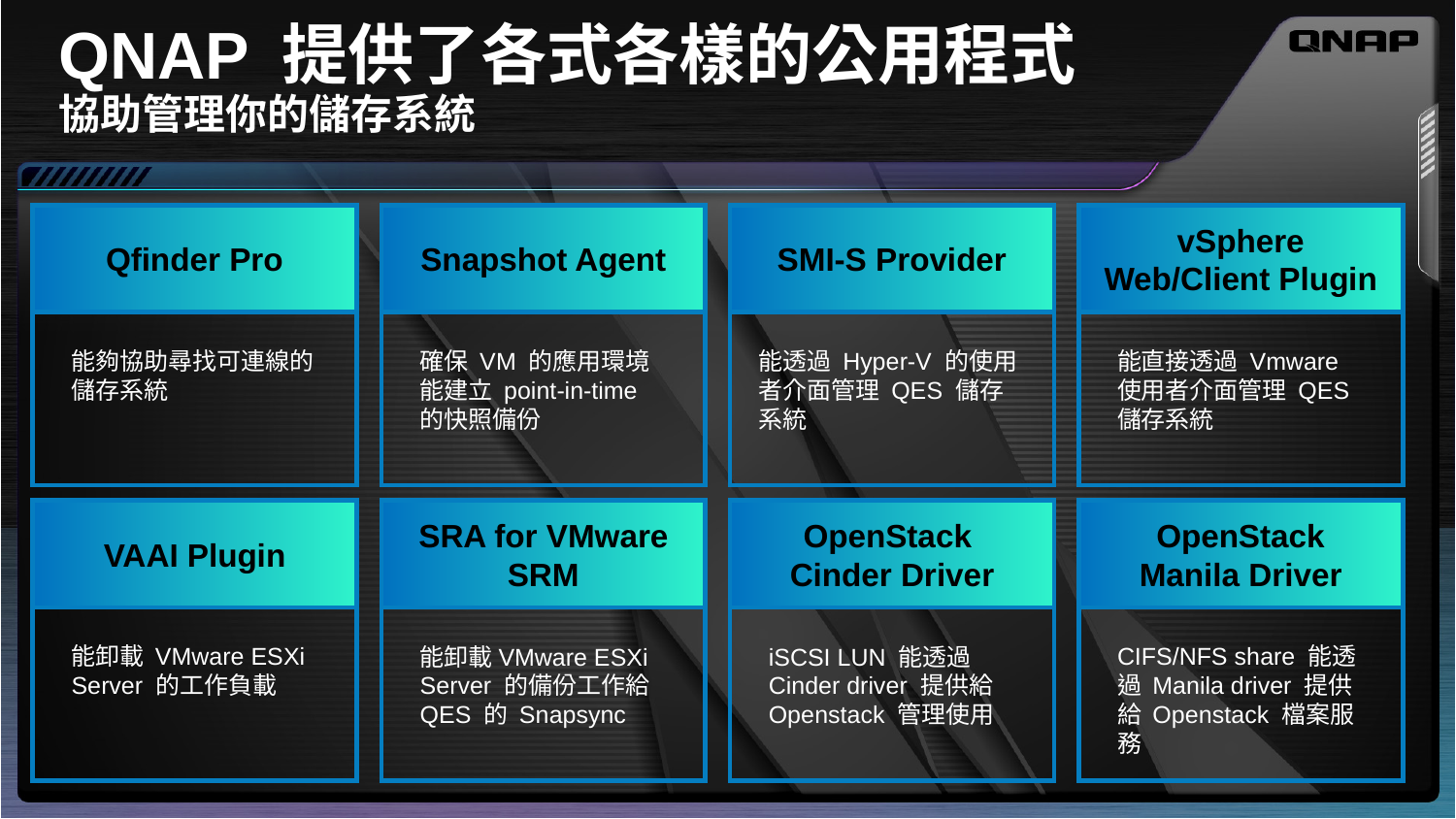

# QNAP 提供了各式各樣的公用程式 協助管理你的儲存系統
Qfinder Pro
Snapshot Agent
SMI-S Provider
vSphere Web/Client Plugin

能夠協助尋找可連線的儲存系統
確保 VM 的應用環境能建立 point-in-time 的快照備份
能透過 Hyper-V 的使用者介面管理 QES 儲存系統
能直接透過 Vmware 使用者介面管理 QES 儲存系統
VAAI Plugin
SRA for VMware SRM
OpenStack
Cinder Driver
OpenStack Manila Driver

能卸載 VMware ESXi Server 的工作負載
能卸載VMware ESXi Server 的備份工作給QES 的 Snapsync
iSCSI LUN 能透過Cinder driver 提供給Openstack 管理使用
CIFS/NFS share 能透過 Manila driver 提供給 Openstack 檔案服務